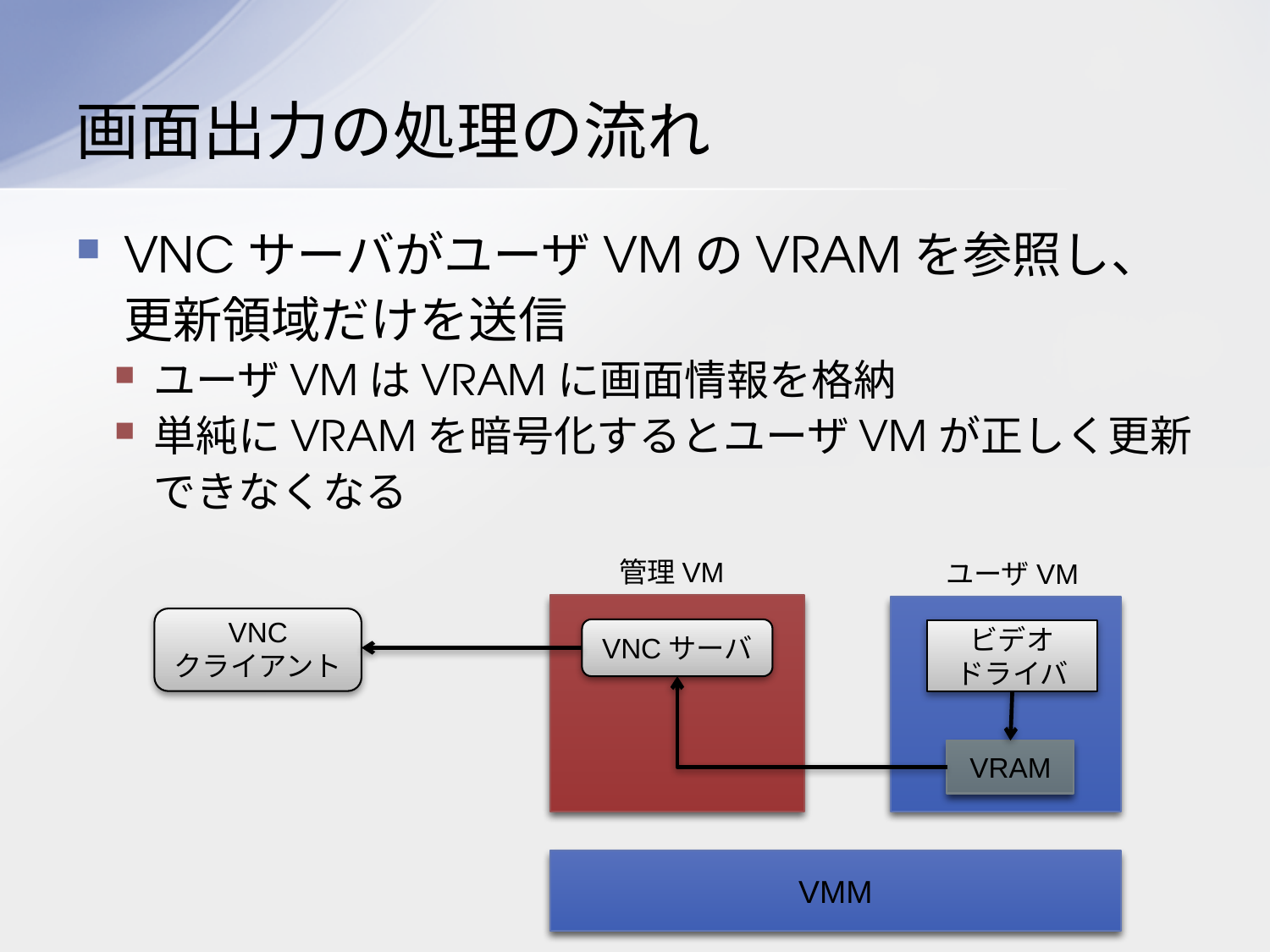

# 画面出力の処理の流れ
VNCサーバがユーザVMのVRAMを参照し、  更新領域だけを送信
ユーザVMはVRAMに画面情報を格納
単純にVRAMを暗号化するとユーザVMが正しく更新できなくなる
管理VM

 ユーザVM

VNC
クライアント
VNCサーバ
ビデオ
ドライバ
VRAM
VMM